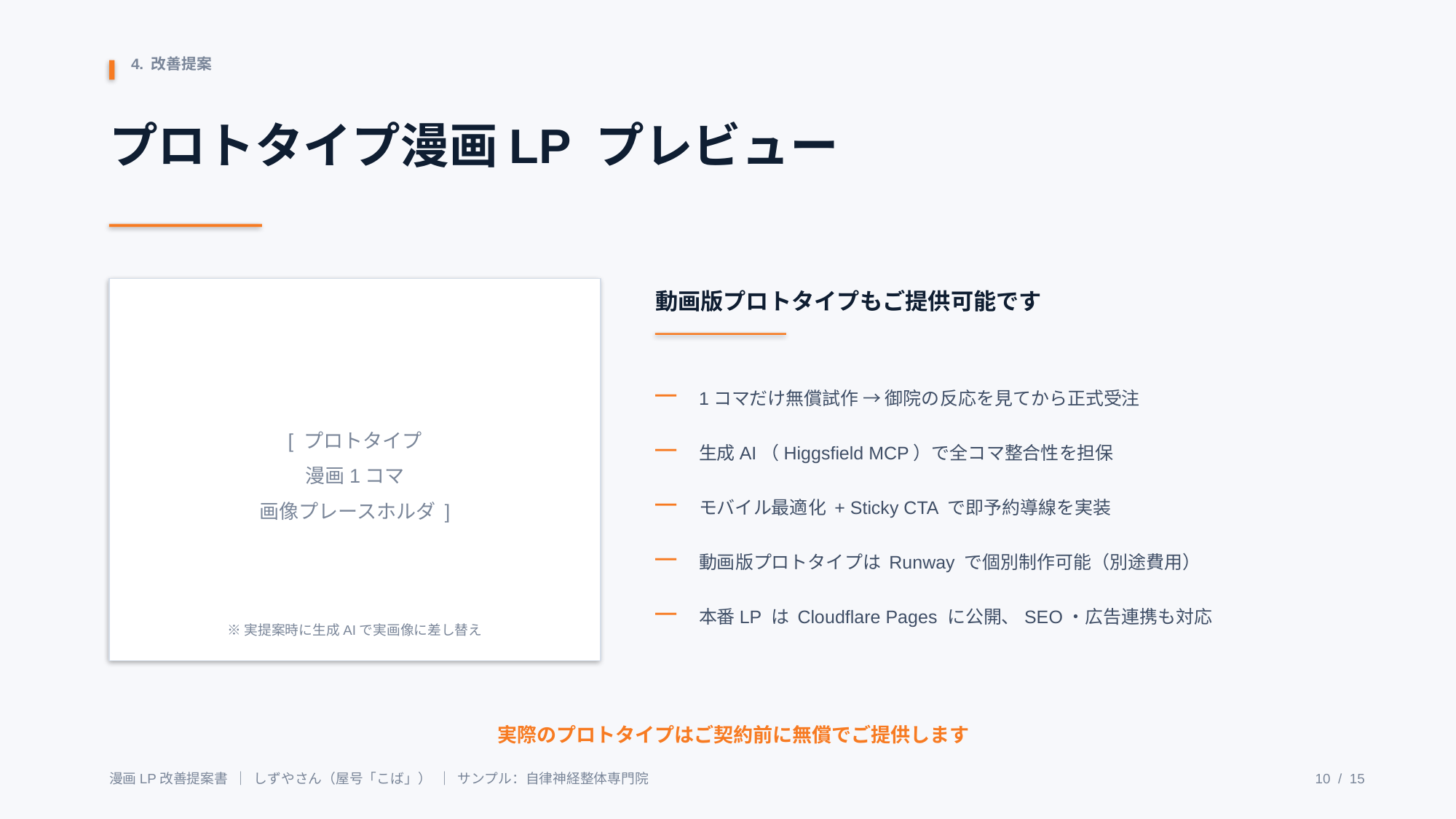

4. 改善提案

プロトタイプ漫画LP プレビュー

[ プロトタイプ
漫画1コマ
画像プレースホルダ ]
動画版プロトタイプもご提供可能です

—
1コマだけ無償試作 → 御院の反応を見てから正式受注
—
生成AI（Higgsfield MCP）で全コマ整合性を担保
—
モバイル最適化 + Sticky CTA で即予約導線を実装
—
動画版プロトタイプは Runway で個別制作可能（別途費用）
—
本番LP は Cloudflare Pages に公開、SEO・広告連携も対応
※実提案時に生成AIで実画像に差し替え
実際のプロトタイプはご契約前に無償でご提供します
漫画LP改善提案書  ｜  しずやさん（屋号「こば」）  ｜  サンプル：自律神経整体専門院
10  /  15